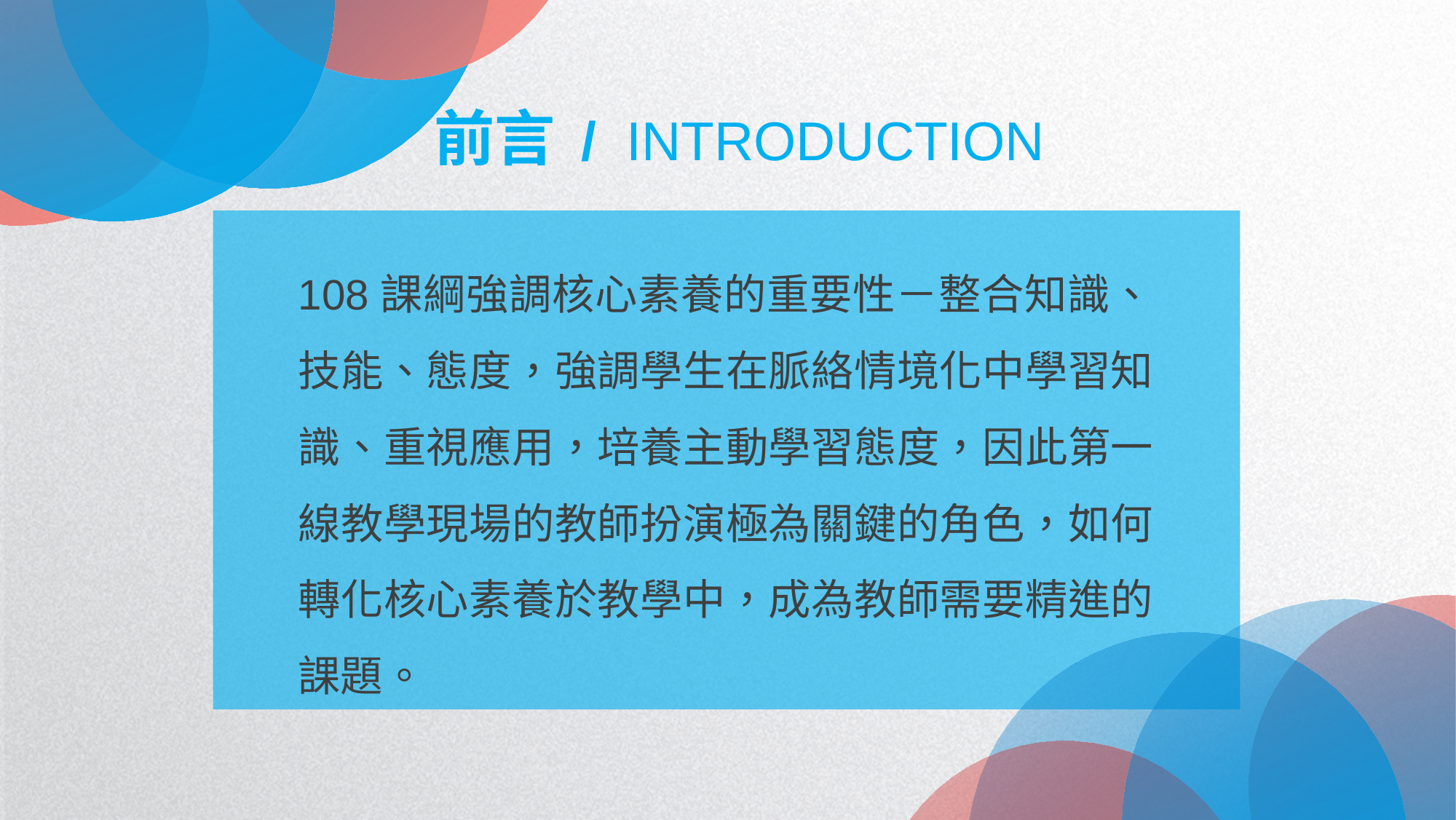

前言 /  INTRODUCTION

108課綱強調核心素養的重要性－整合知識、技能、態度，強調學生在脈絡情境化中學習知識、重視應用，培養主動學習態度，因此第一線教學現場的教師扮演極為關鍵的角色，如何轉化核心素養於教學中，成為教師需要精進的課題。